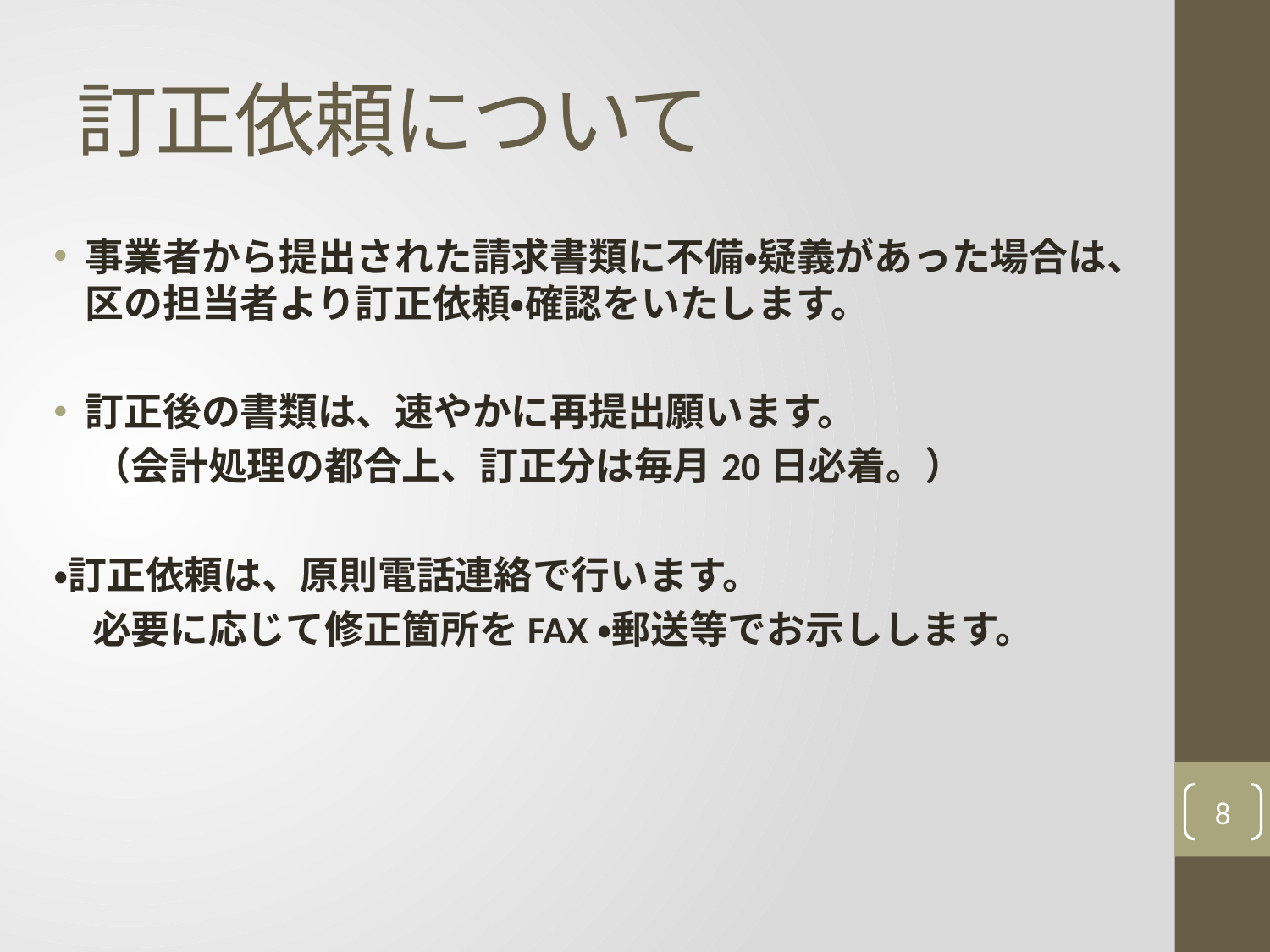

# 訂正依頼について
事業者から提出された請求書類に不備・疑義があった場合は、区の担当者より訂正依頼・確認をいたします。

訂正後の書類は、速やかに再提出願います。
　（会計処理の都合上、訂正分は毎月20日必着。）

・訂正依頼は、原則電話連絡で行います。
　必要に応じて修正箇所をFAX・郵送等でお示しします。
8